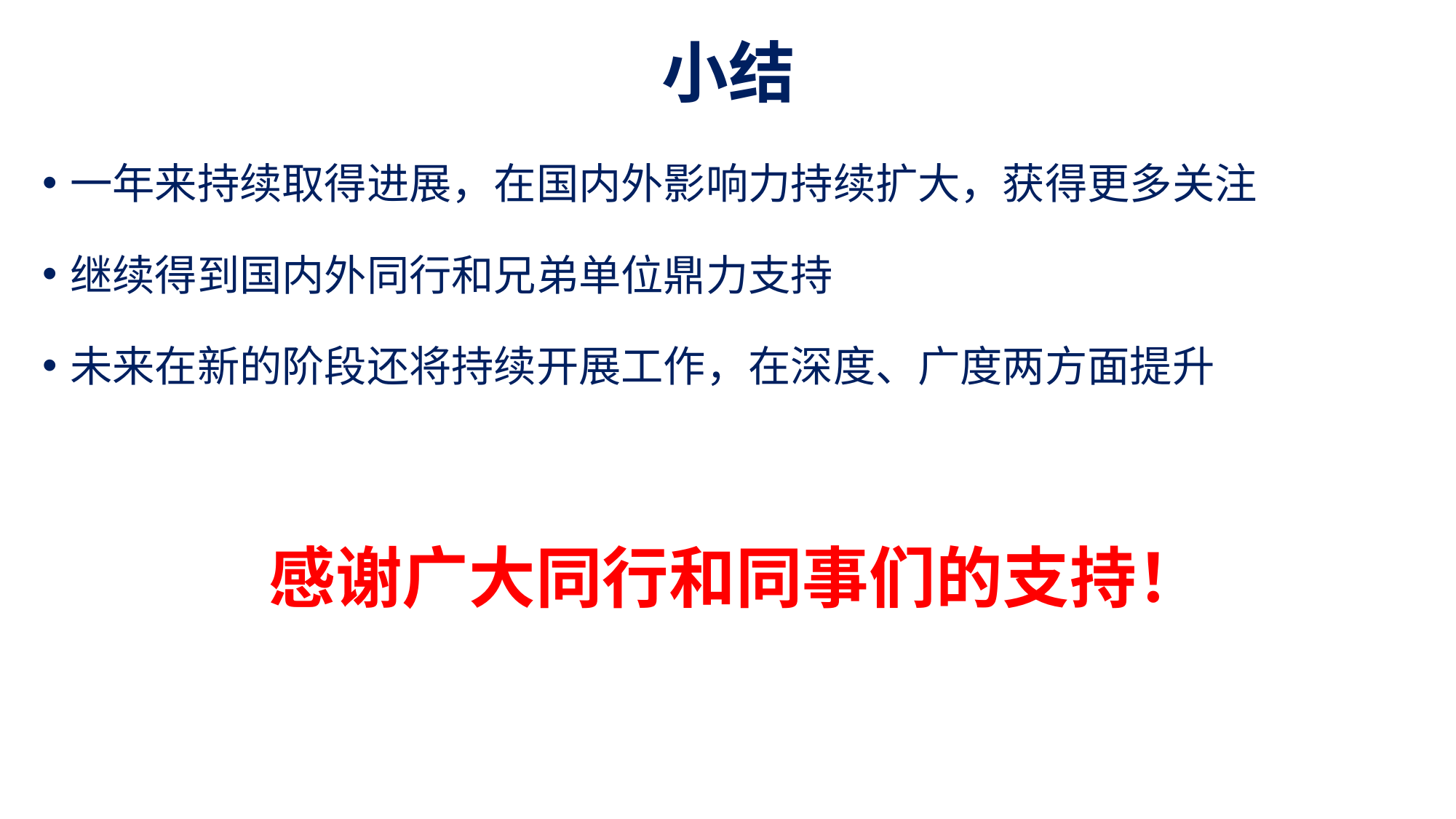

# 小结
一年来持续取得进展，在国内外影响力持续扩大，获得更多关注
继续得到国内外同行和兄弟单位鼎力支持
未来在新的阶段还将持续开展工作，在深度、广度两方面提升

感谢广大同行和同事们的支持！